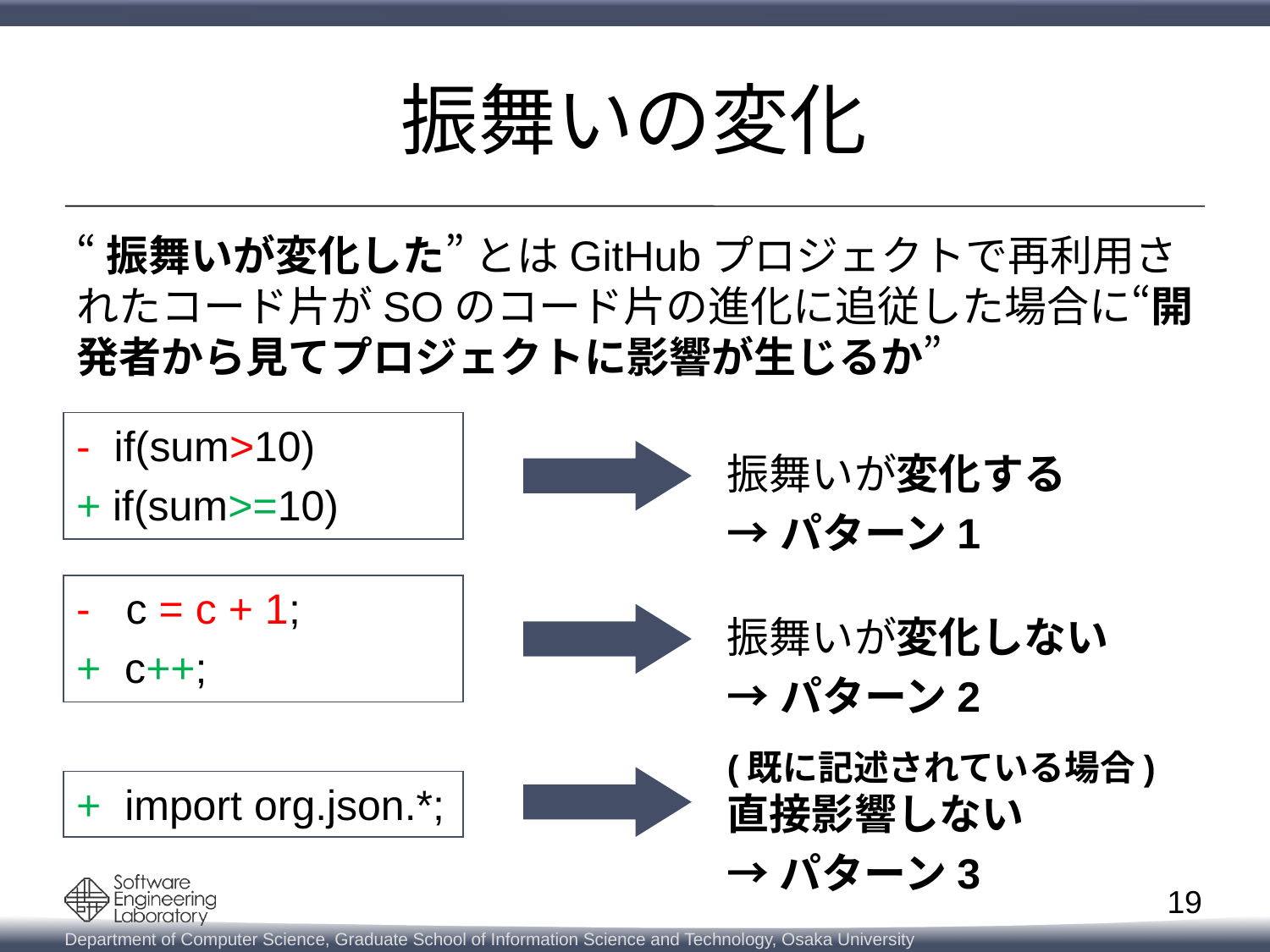

# 振舞いの変化
“振舞いが変化した” とはGitHubプロジェクトで再利用されたコード片がSOのコード片の進化に追従した場合に“開発者から見てプロジェクトに影響が生じるか”

-  if(sum>10)
+ if(sum>=10)
振舞いが変化する
→パターン1

-   c = c + 1;
+  c++;
振舞いが変化しない
→パターン2

(既に記述されている場合)
直接影響しない
→パターン3
+  import org.json.*;

19